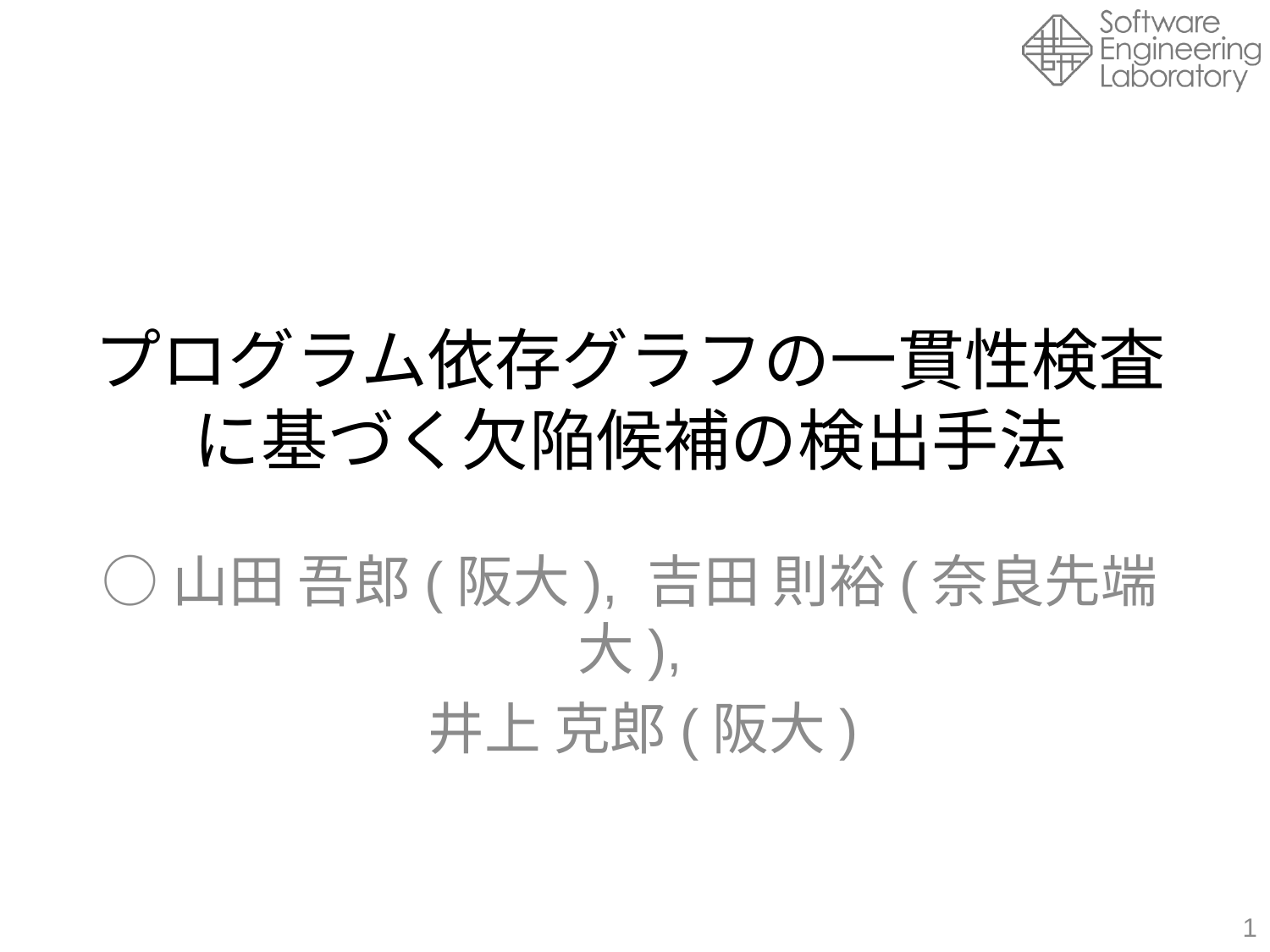

# プログラム依存グラフの一貫性検査に基づく欠陥候補の検出手法
○山田 吾郎(阪大), 吉田 則裕(奈良先端大),
 井上 克郎(阪大)
1